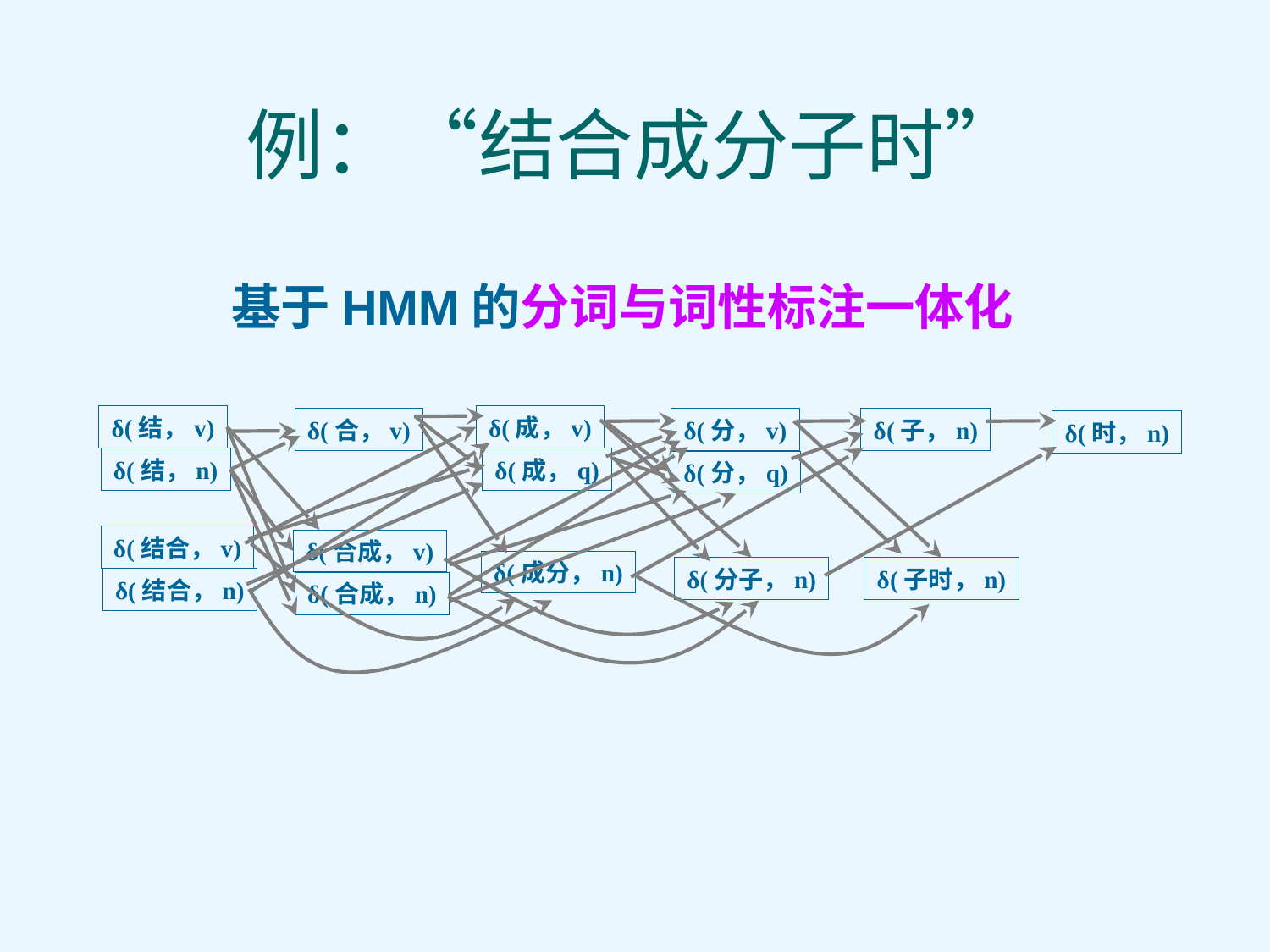

# 例：“结合成分子时”
基于HMM的分词与词性标注一体化
δ(结，v)
δ(成，v)
δ(合，v)
δ(分，v)
δ(子，n)
δ(时，n)
δ(结，n)
δ(成，q)
δ(分，q)
δ(结合，v)
δ(合成，v)
δ(成分，n)
δ(分子，n)
δ(子时，n)
δ(结合，n)
δ(合成，n)